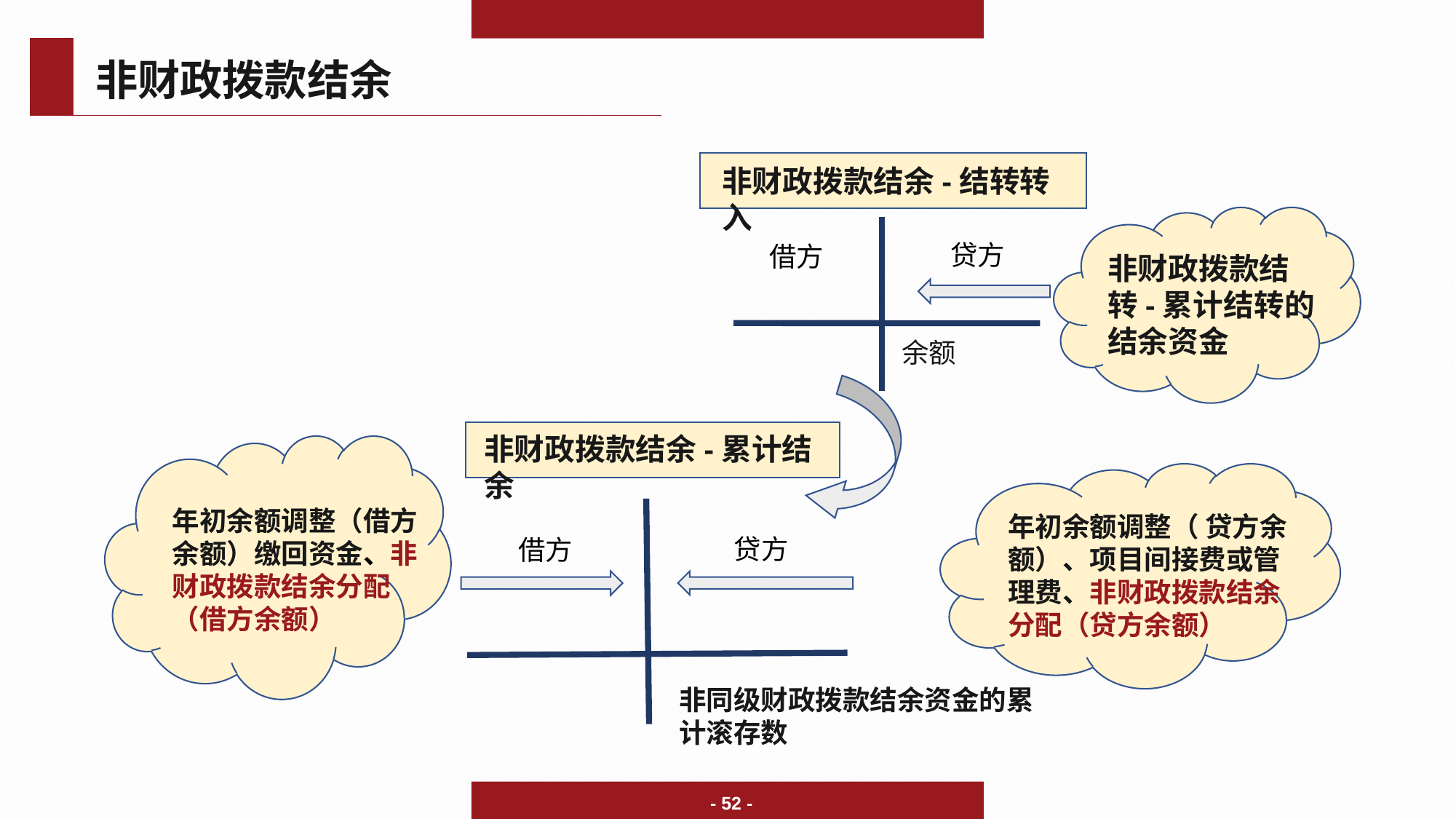

非财政拨款结余

非财政拨款结余-结转转入

贷方
借方
非财政拨款结转-累计结转的结余资金

余额

非财政拨款结余-累计结余

年初余额调整（借方余额）缴回资金、非财政拨款结余分配（借方余额）
年初余额调整（ 贷方余额）、项目间接费或管理费、非财政拨款结余分配（贷方余额）
贷方
借方

非同级财政拨款结余资金的累计滚存数

- 52 -